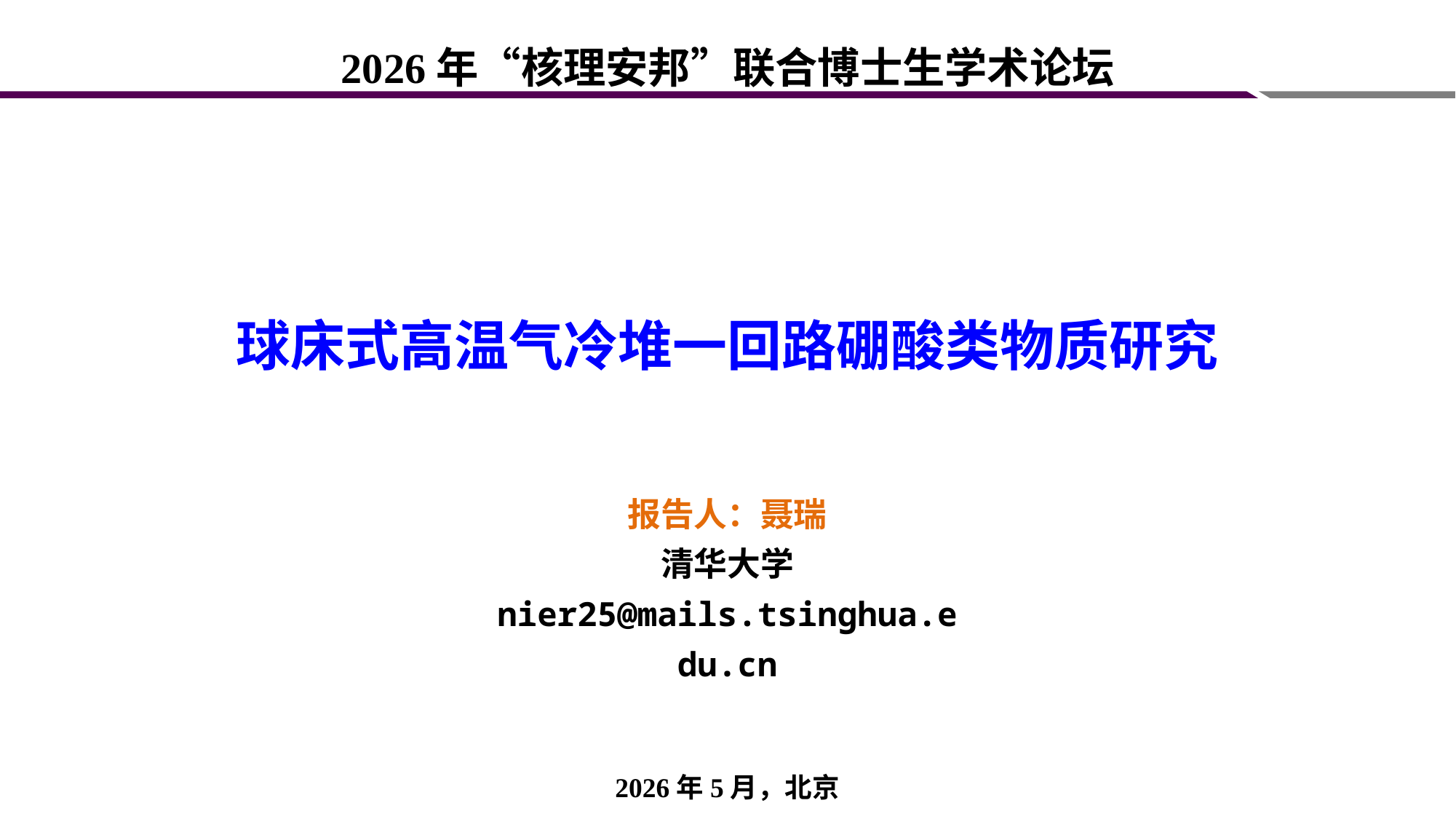

2026年“核理安邦”联合博士生学术论坛
球床式高温气冷堆一回路硼酸类物质研究
报告人：聂瑞
清华大学
nier25@mails.tsinghua.edu.cn
2026年5月，北京